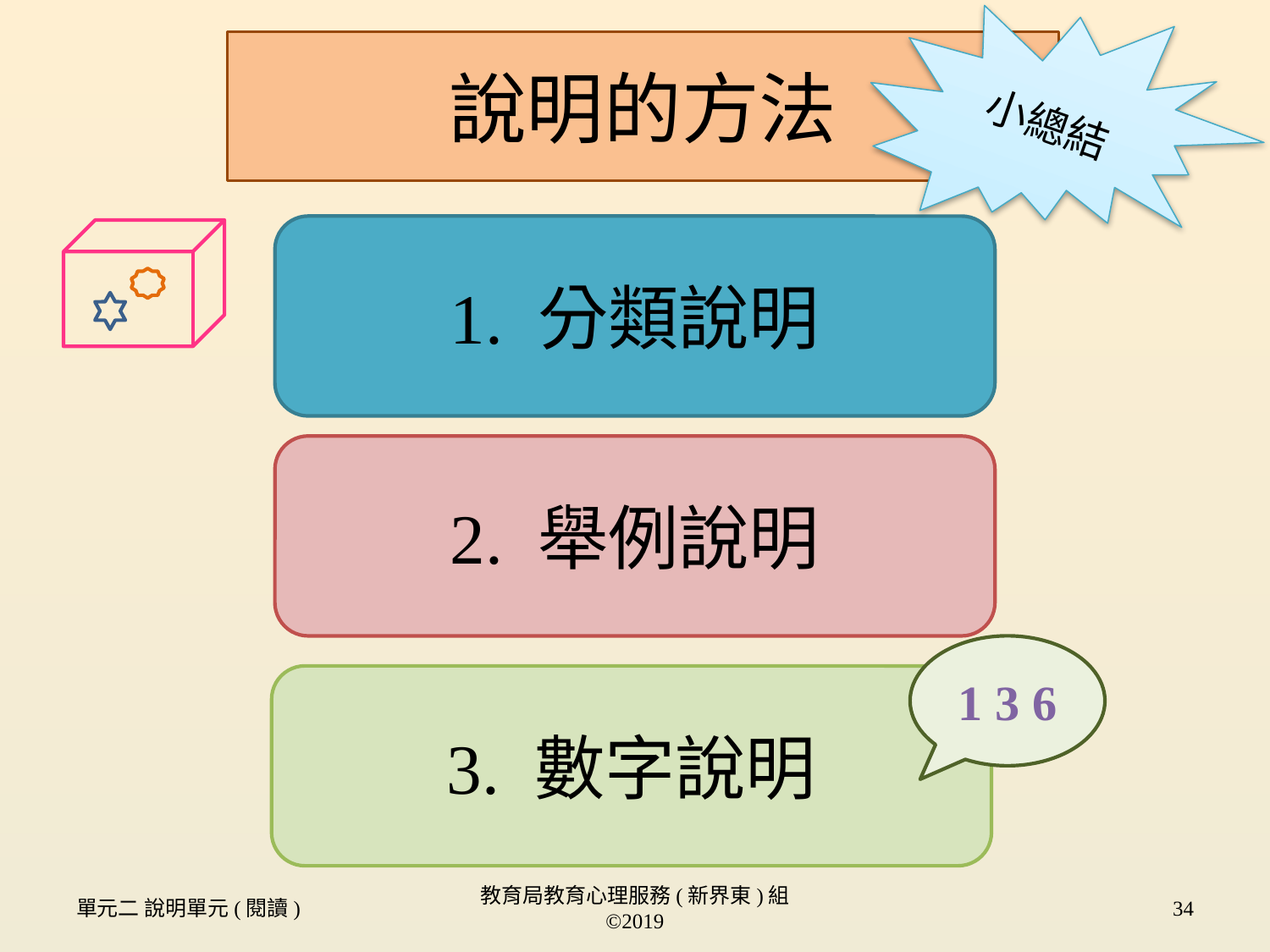

小總結
說明的方法
1. 分類說明

2. 舉例說明
1 3 6
3. 數字說明
單元二 說明單元(閱讀)
教育局教育心理服務(新界東)組 ©2019
34